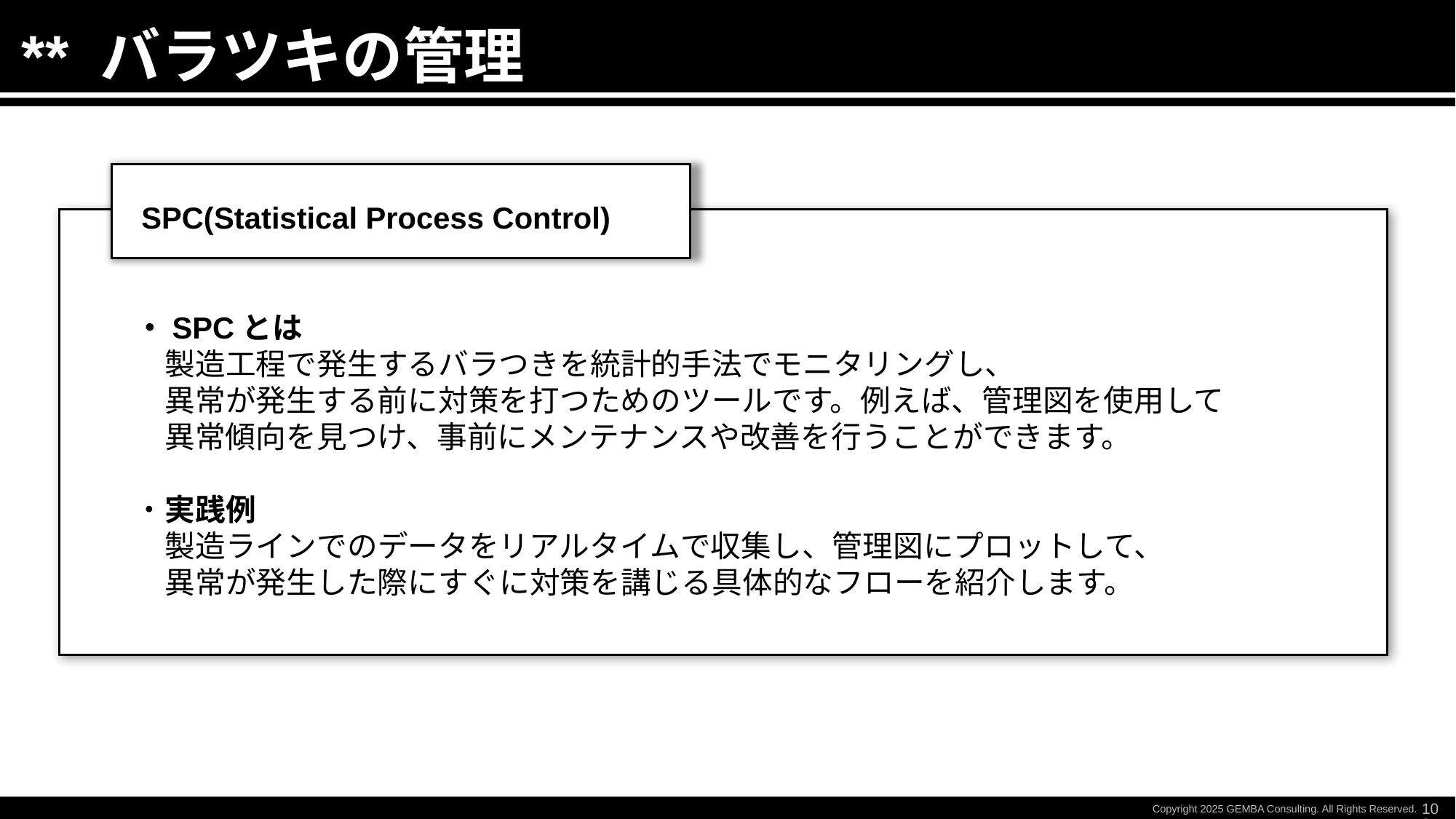

** バラツキの管理

SPC(Statistical Process Control)

　・SPCとは
　　製造工程で発生するバラつきを統計的手法でモニタリングし、
　　異常が発生する前に対策を打つためのツールです。例えば、管理図を使用して
　　異常傾向を見つけ、事前にメンテナンスや改善を行うことができます。

　・実践例
　　製造ラインでのデータをリアルタイムで収集し、管理図にプロットして、
　　異常が発生した際にすぐに対策を講じる具体的なフローを紹介します。
102